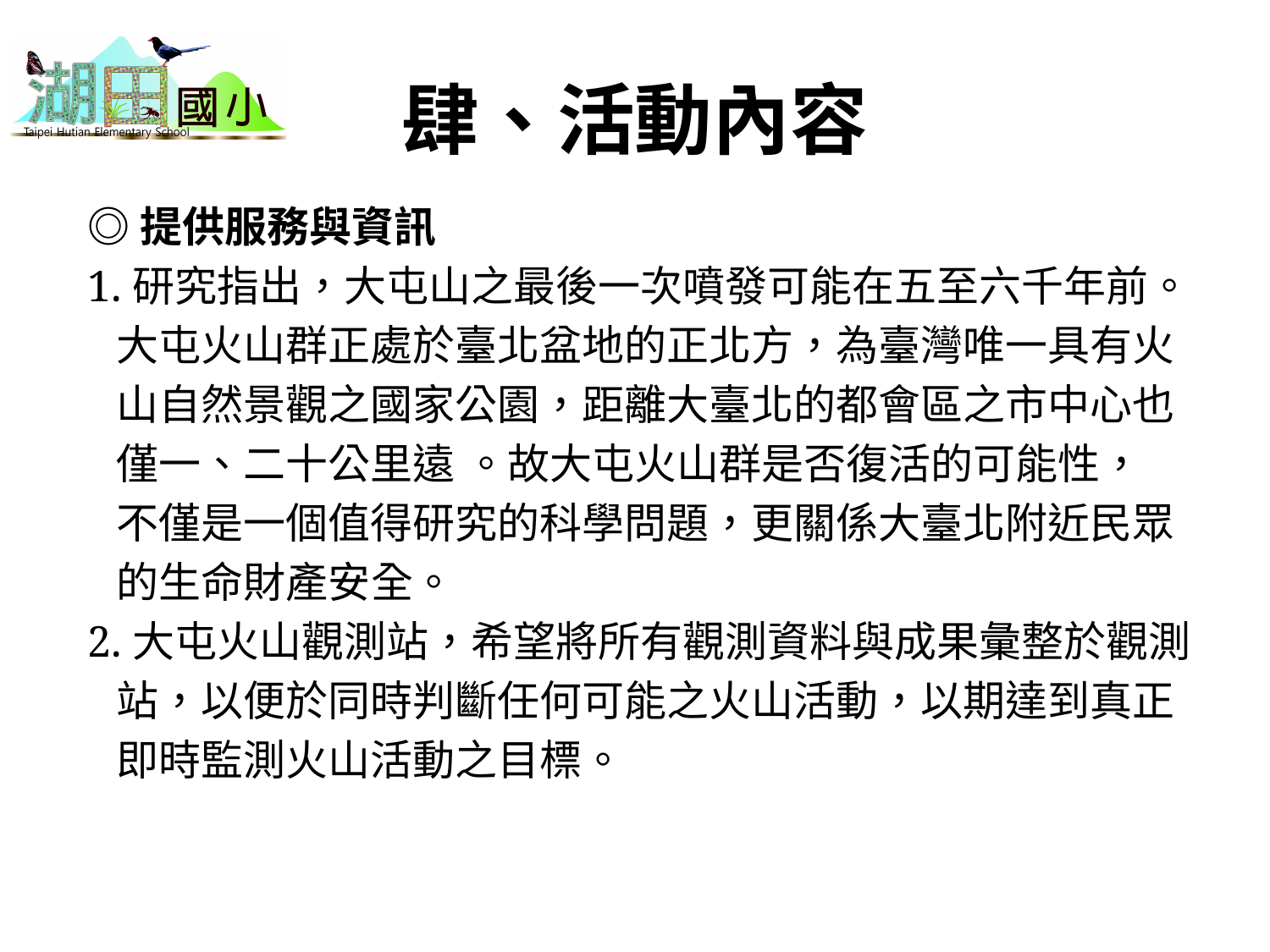

# 肆、活動內容
◎提供服務與資訊
1.研究指出，大屯山之最後一次噴發可能在五至六千年前。
  大屯火山群正處於臺北盆地的正北方，為臺灣唯一具有火
  山自然景觀之國家公園，距離大臺北的都會區之市中心也
  僅一、二十公里遠 。故大屯火山群是否復活的可能性，
  不僅是一個值得研究的科學問題，更關係大臺北附近民眾
  的生命財產安全。
2.大屯火山觀測站，希望將所有觀測資料與成果彙整於觀測
  站，以便於同時判斷任何可能之火山活動，以期達到真正
  即時監測火山活動之目標。